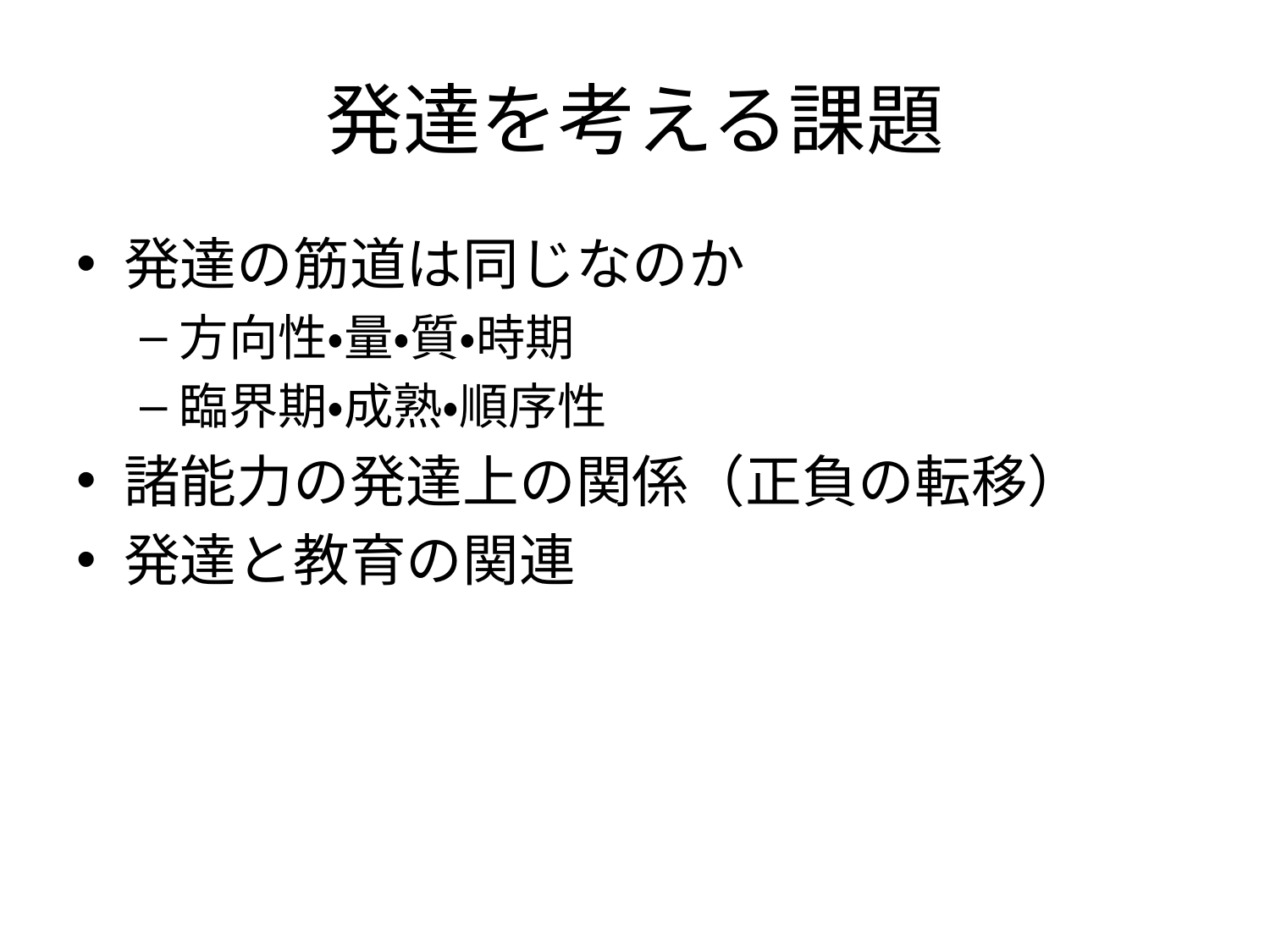

# 発達を考える課題
発達の筋道は同じなのか
方向性・量・質・時期
臨界期・成熟・順序性
諸能力の発達上の関係（正負の転移）
発達と教育の関連